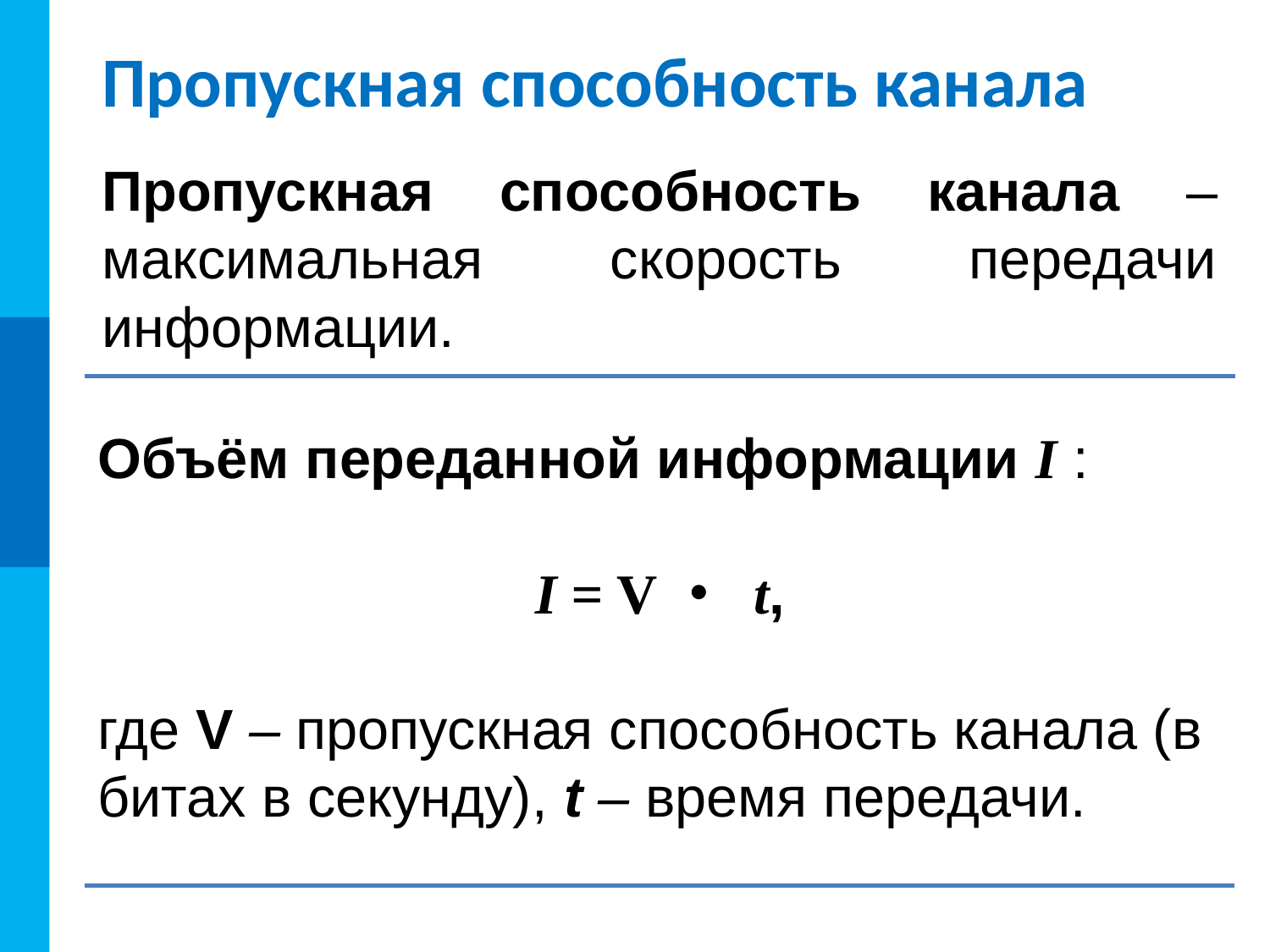

# Пропускная способность канала
Пропускная способность канала – максимальная скорость передачи информации.
Объём переданной информации I :

I = V・ t,

где V – пропускная способность канала (в битах в секунду), t – время передачи.